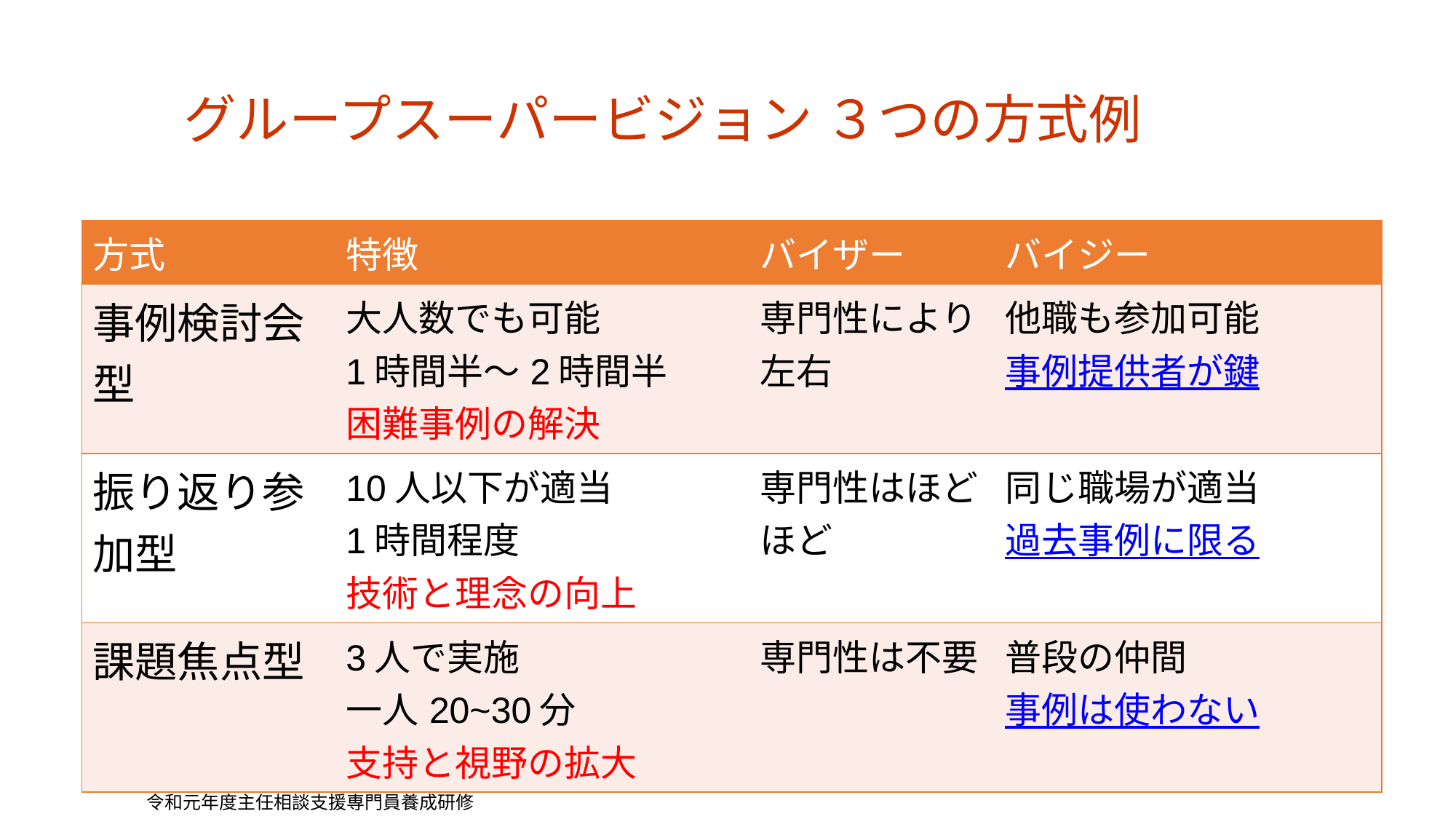

グループスーパービジョン ３つの方式例
| 方式 | 特徴 | バイザー | バイジー |
| --- | --- | --- | --- |
| 事例検討会型 | 大人数でも可能 1時間半～2時間半 困難事例の解決 | 専門性により左右 | 他職も参加可能 事例提供者が鍵 |
| 振り返り参加型 | 10人以下が適当 1時間程度 技術と理念の向上 | 専門性はほどほど | 同じ職場が適当 過去事例に限る |
| 課題焦点型 | 3人で実施 一人20~30分 支持と視野の拡大 | 専門性は不要 | 普段の仲間 事例は使わない |
45
令和元年度主任相談支援専門員養成研修